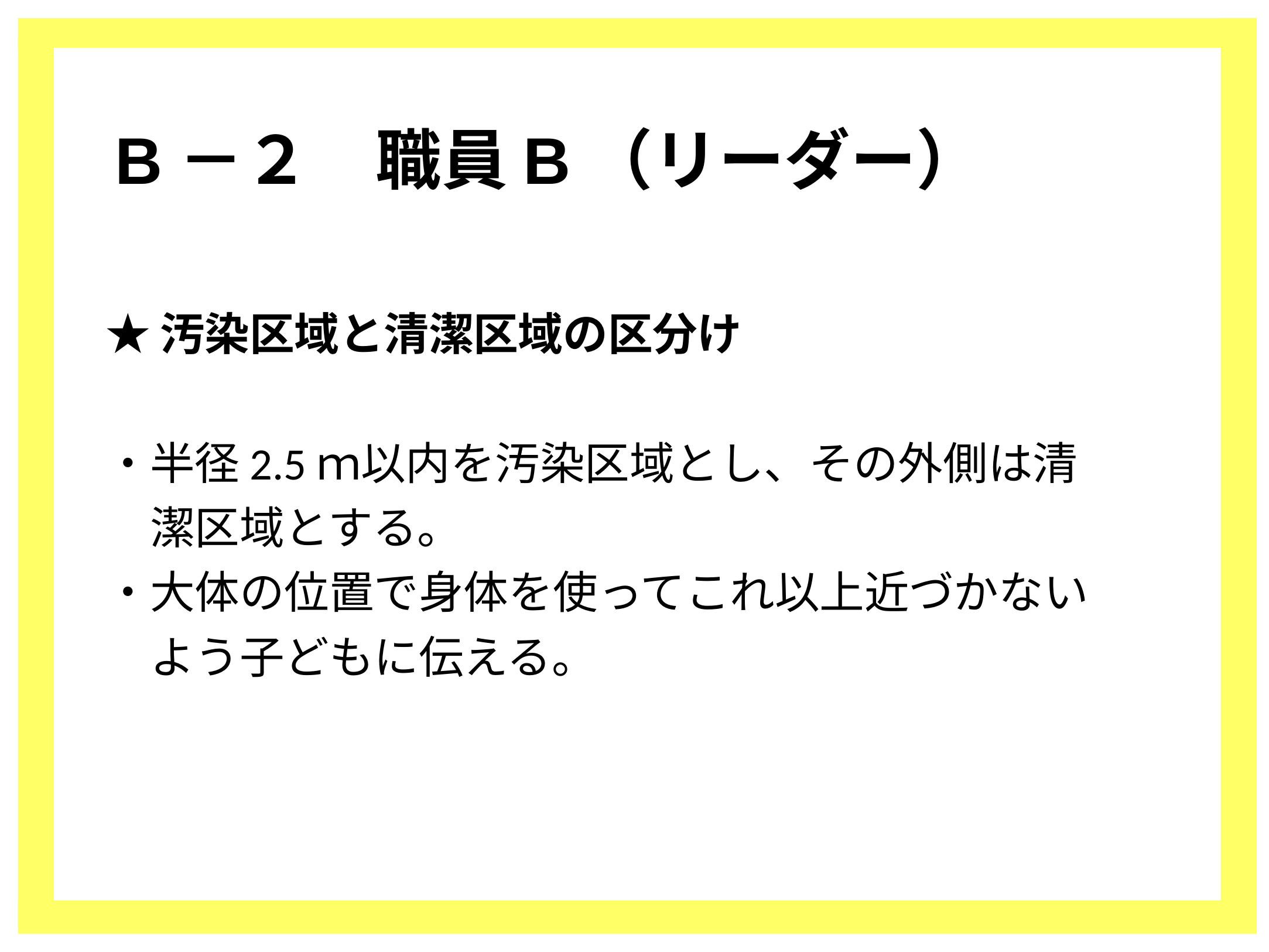

B－２　職員B（リーダー）

★汚染区域と清潔区域の区分け

・半径2.5ｍ以内を汚染区域とし、その外側は清
　潔区域とする。
・大体の位置で身体を使ってこれ以上近づかない
　よう子どもに伝える。